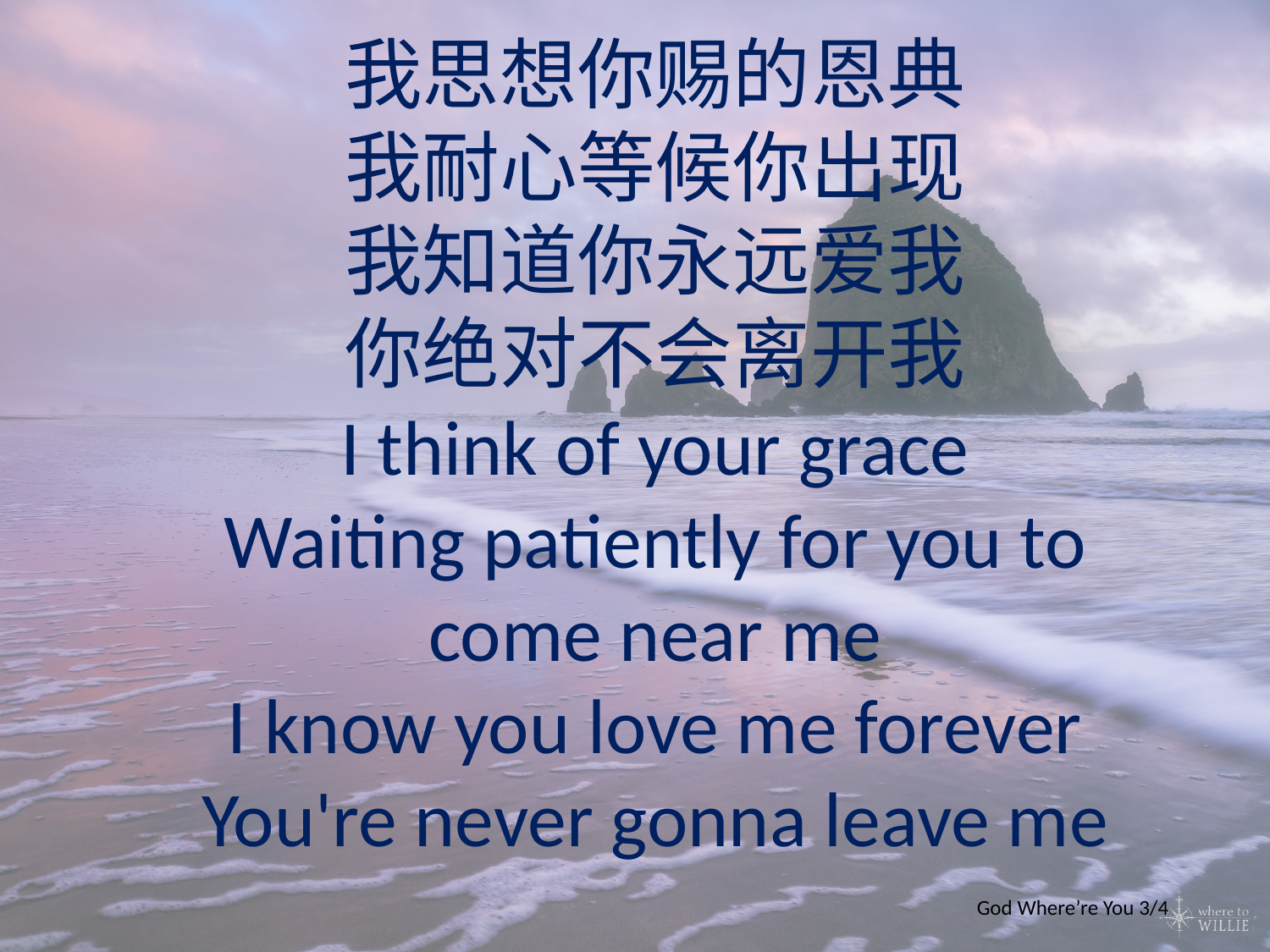

我思想你赐的恩典
我耐心等候你出现
我知道你永远爱我
你绝对不会离开我
I think of your grace
Waiting patiently for you to come near me
I know you love me forever
You're never gonna leave me
God Where’re You 3/4